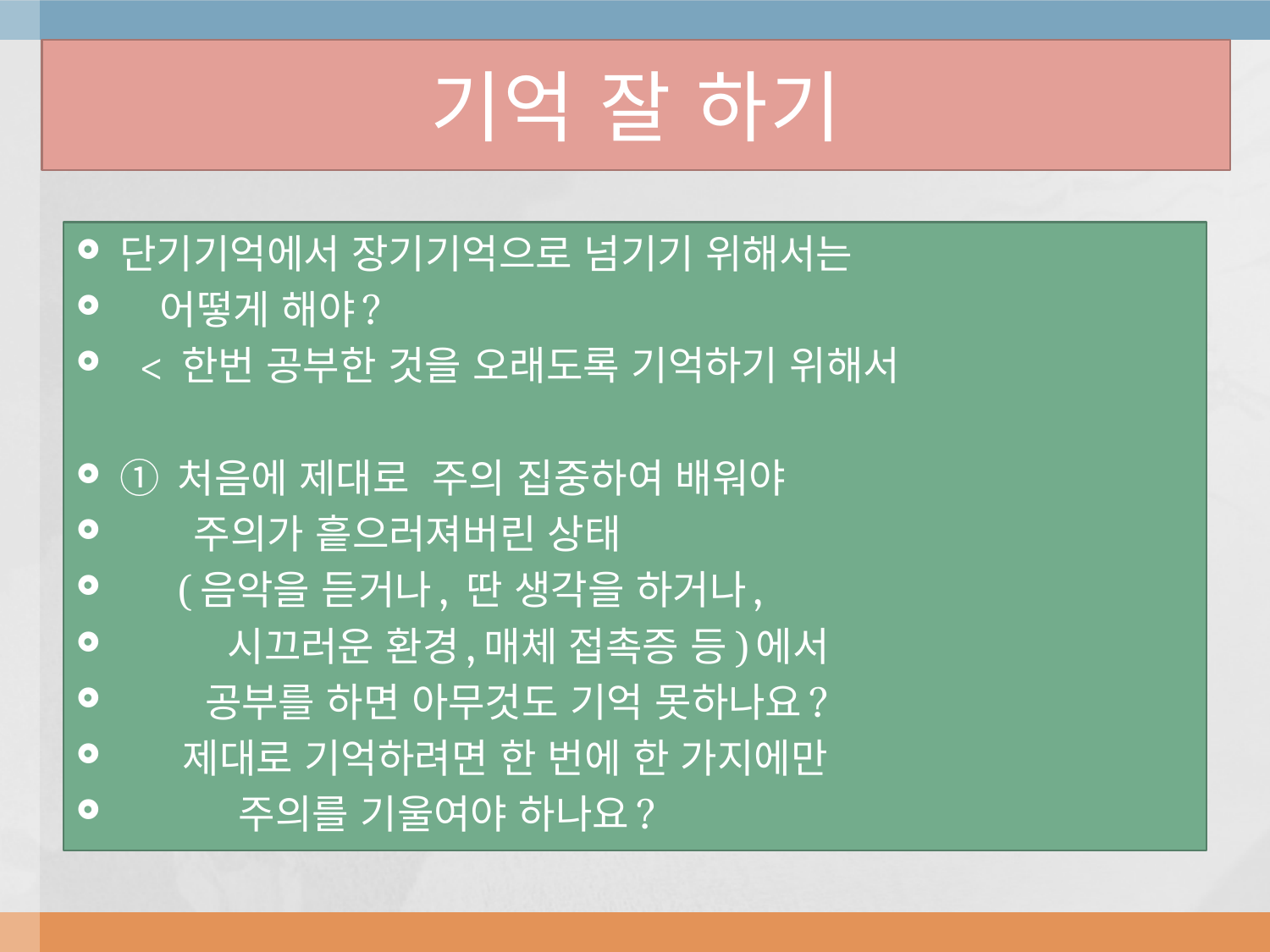

# 기억 잘 하기
단기기억에서 장기기억으로 넘기기 위해서는
   어떻게 해야?
  < 한번 공부한 것을 오래도록 기억하기 위해서

① 처음에 제대로  주의 집중하여 배워야
      주의가 흩으러져버린 상태
      (음악을 듣거나, 딴 생각을 하거나,
         시끄러운 환경,매체 접촉증 등)에서
       공부를 하면 아무것도 기억 못하나요?
     제대로 기억하려면 한 번에 한 가지에만
          주의를 기울여야 하나요?